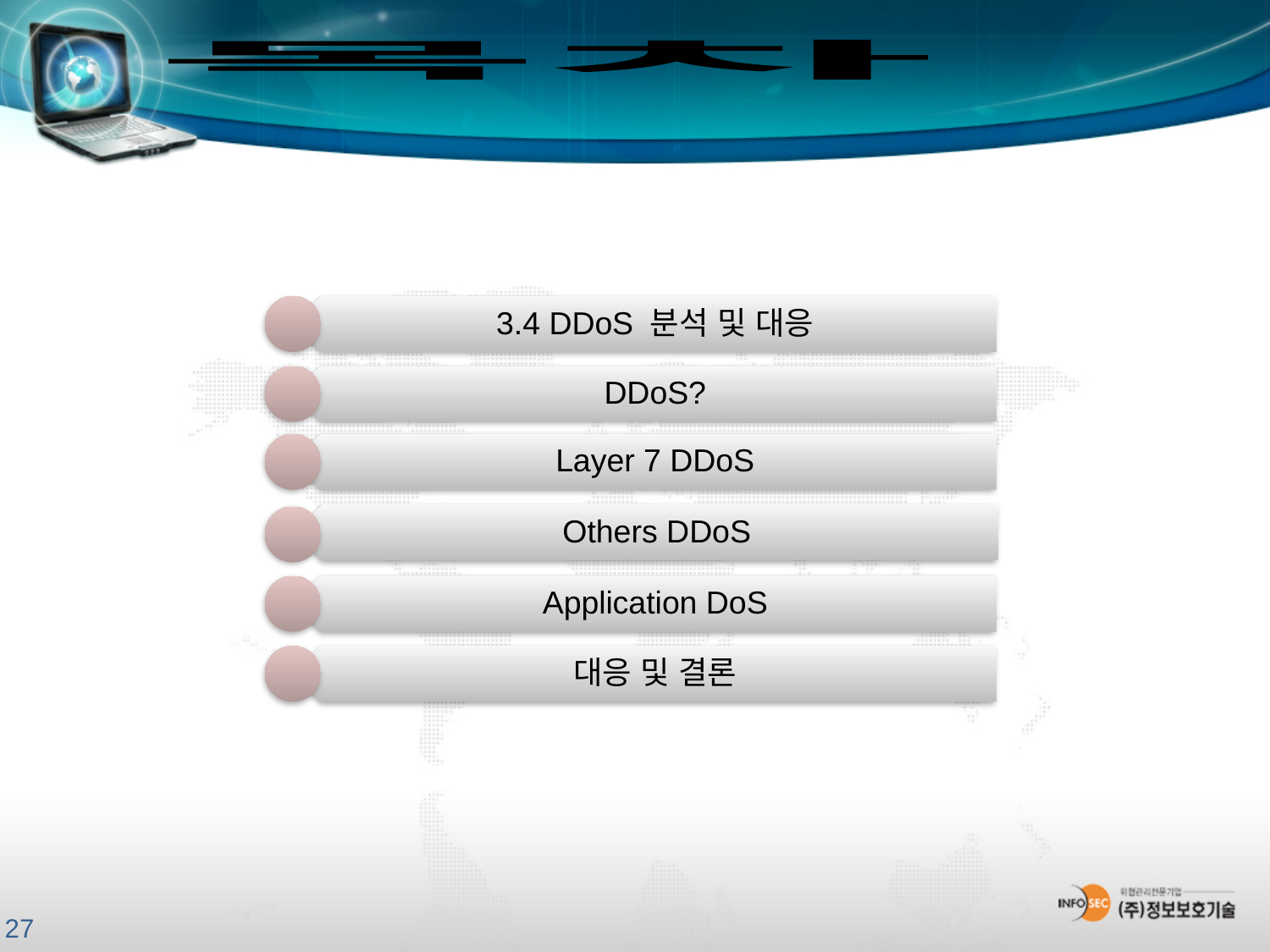

목차
3.4 DDoS 분석 및 대응

DDoS?

Layer 7 DDoS

Others DDoS

Application DoS

대응 및 결론

2 / 27